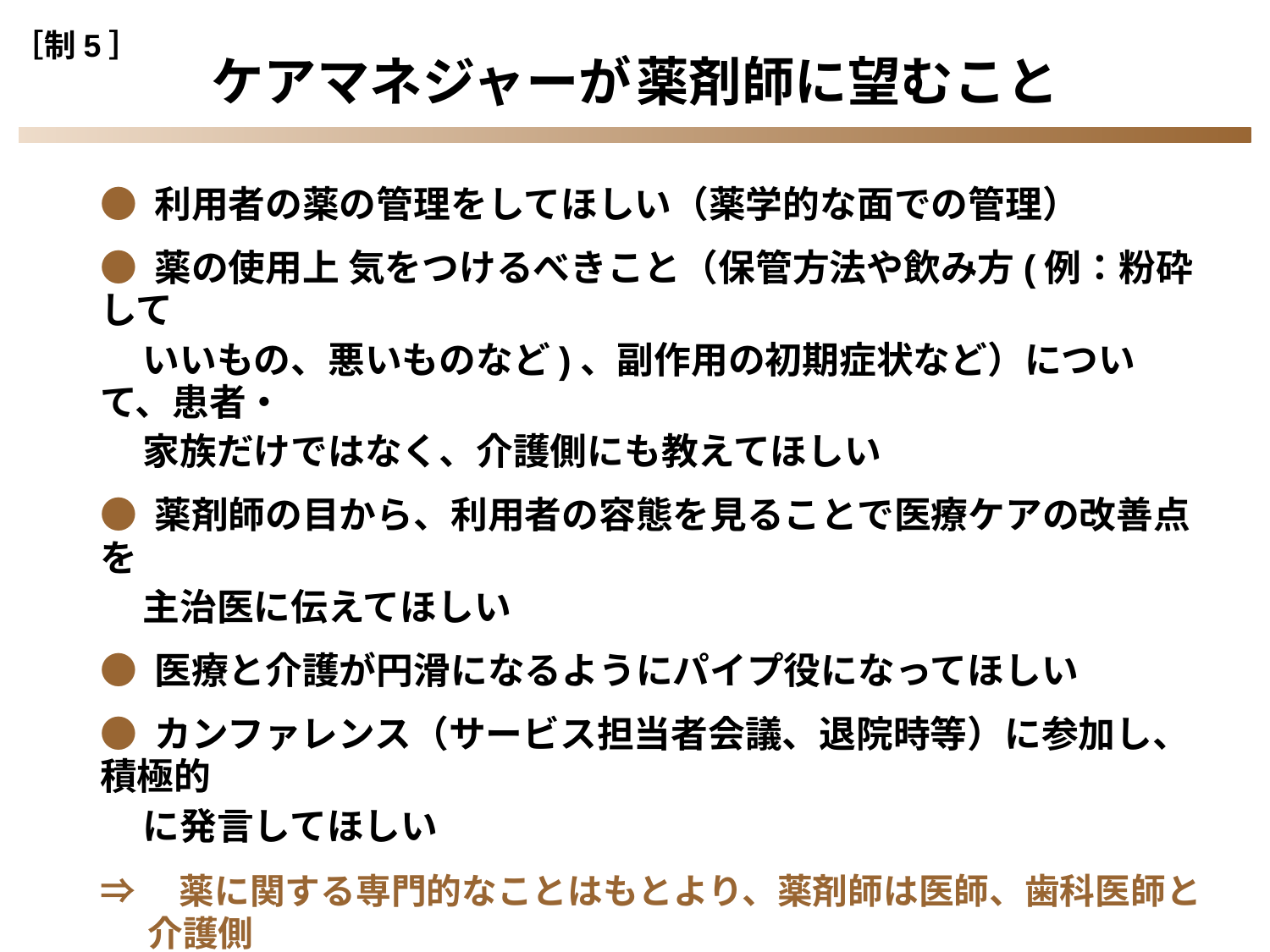

［制5］
ケアマネジャーが 薬剤師に望むこと

● 利用者の薬の管理をしてほしい（薬学的な面での管理）
● 薬の使用上 気をつけるべきこと（保管方法や飲み方(例：粉砕して
    いいもの、悪いものなど)、副作用の初期症状など）について、患者・
    家族だけではなく、介護側にも教えてほしい
● 薬剤師の目から、利用者の容態を見ることで医療ケアの改善点を
    主治医に伝えてほしい
● 医療と介護が円滑になるようにパイプ役になってほしい
● カンファレンス（サービス担当者会議、退院時等）に参加し、積極的
    に発言してほしい
⇒　薬に関する専門的なことはもとより、薬剤師は医師、歯科医師と介護側
     の間に立ち、薬の管理等も含めて医療ケアの調整をお願いしたい、という
     声が多い。
     薬剤師は医師側と介護側のパイプ役になることが望まれている。